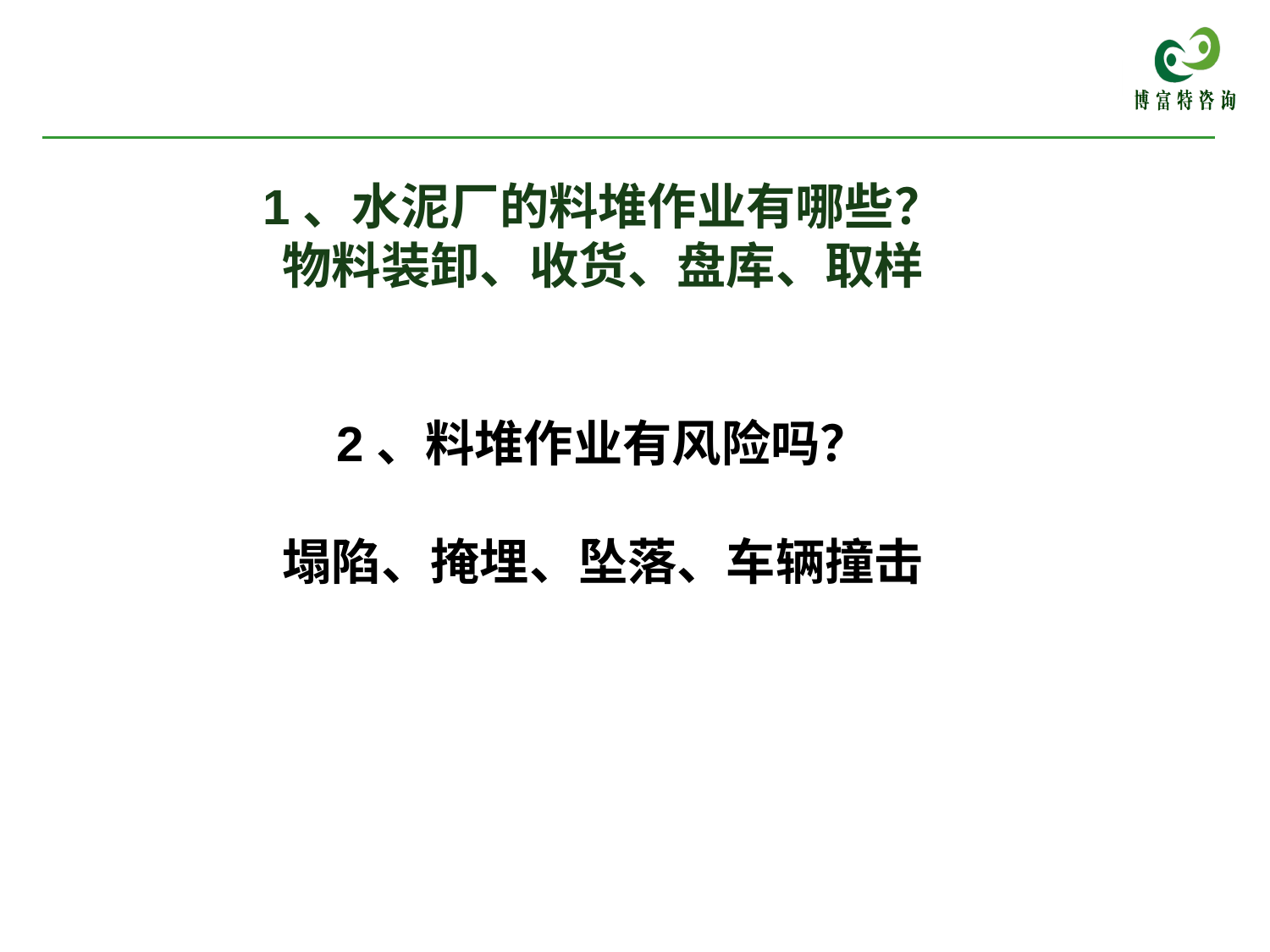

1、水泥厂的料堆作业有哪些？
物料装卸、收货、盘库、取样

2、料堆作业有风险吗？
塌陷、掩埋、坠落、车辆撞击